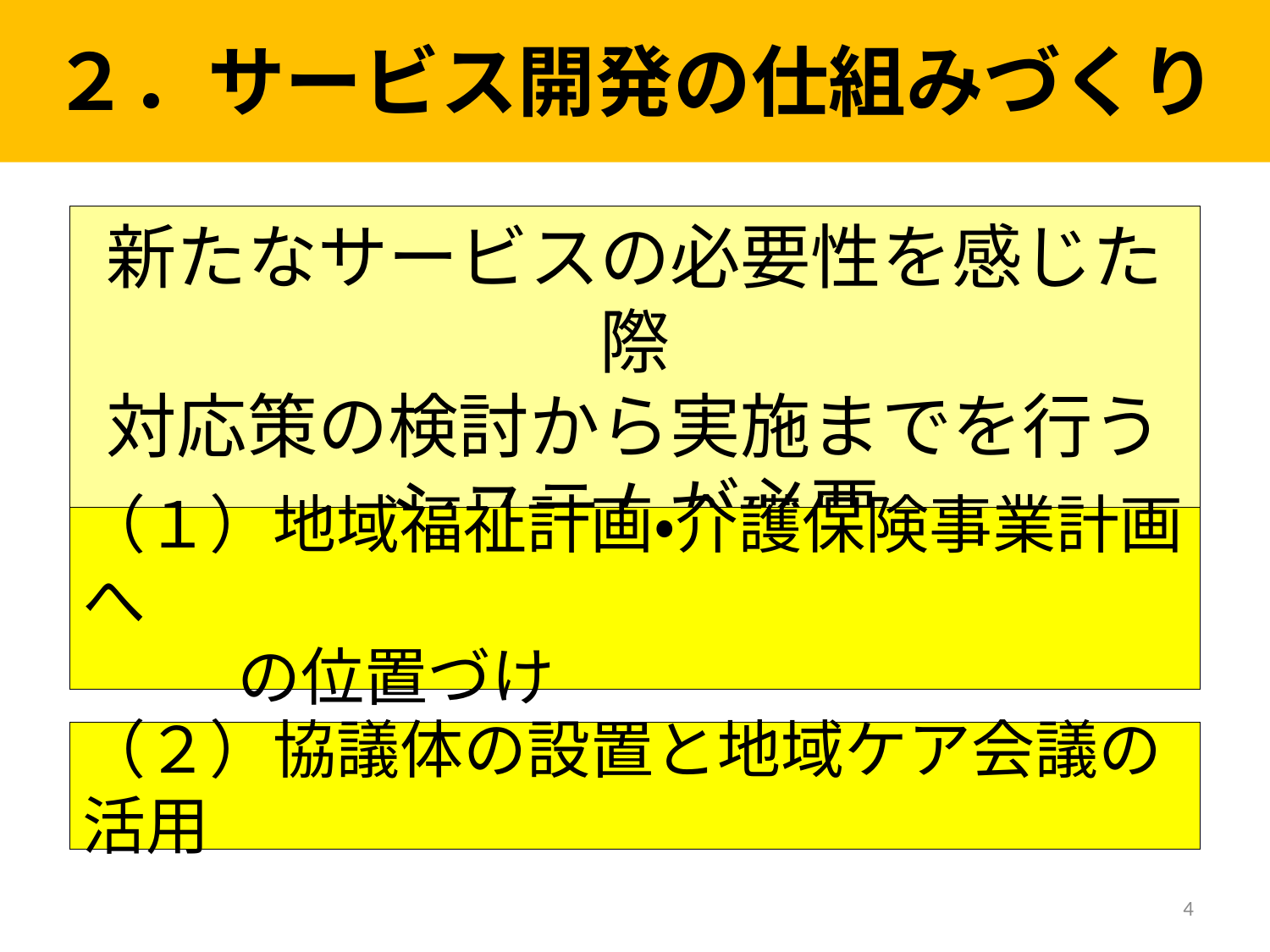

２．サービス開発の仕組みづくり
新たなサービスの必要性を感じた際
対応策の検討から実施までを行う
システムが必要
（１）地域福祉計画・介護保険事業計画へ
　　  の位置づけ
（２）協議体の設置と地域ケア会議の活用
4